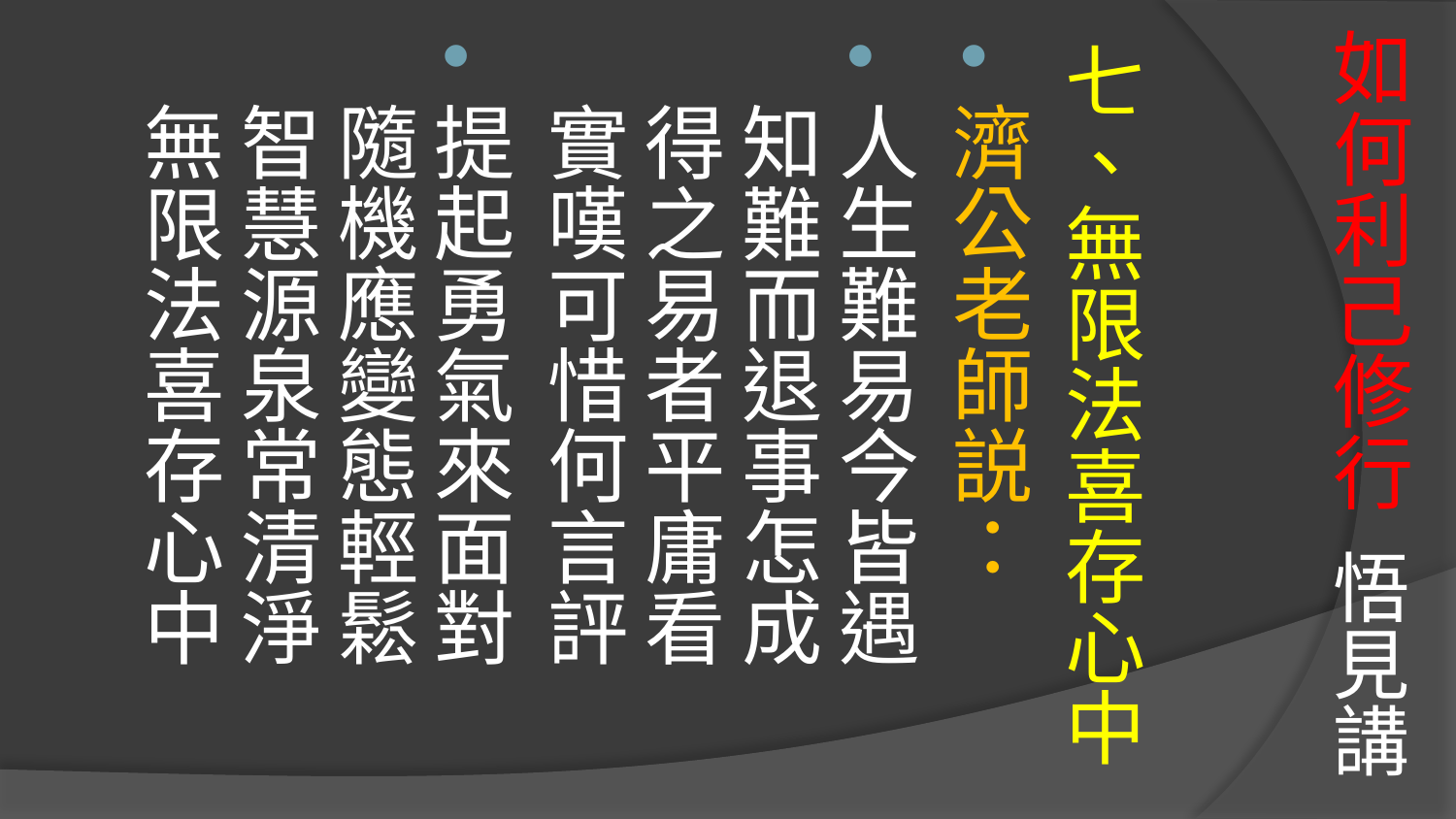

# 如何利己修行  悟見講
七、無限法喜存心中
濟公老師説：
人生難易今皆遇　 
知難而退事怎成　 
得之易者平庸看　 
實嘆可惜何言評
提起勇氣來面對　 
隨機應變態輕鬆　
智慧源泉常清淨　 
無限法喜存心中